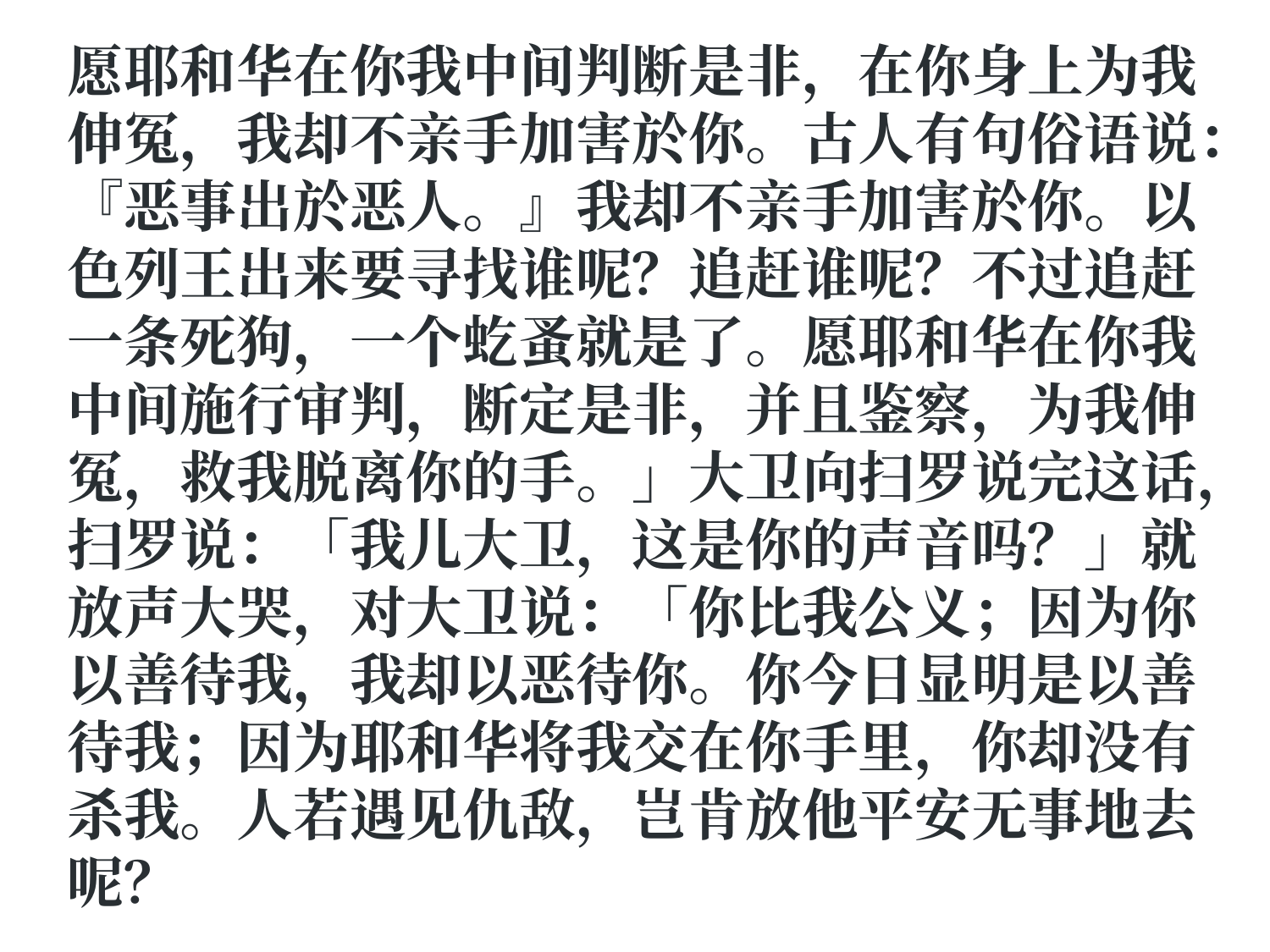

愿耶和华在你我中间判断是非，在你身上为我伸冤，我却不亲手加害於你。古人有句俗语说：『恶事出於恶人。』我却不亲手加害於你。以色列王出来要寻找谁呢？追赶谁呢？不过追赶一条死狗，一个虼蚤就是了。愿耶和华在你我中间施行审判，断定是非，并且鉴察，为我伸冤，救我脱离你的手。」大卫向扫罗说完这话，扫罗说：「我儿大卫，这是你的声音吗？」就放声大哭，对大卫说：「你比我公义；因为你以善待我，我却以恶待你。你今日显明是以善待我；因为耶和华将我交在你手里，你却没有杀我。人若遇见仇敌，岂肯放他平安无事地去呢？